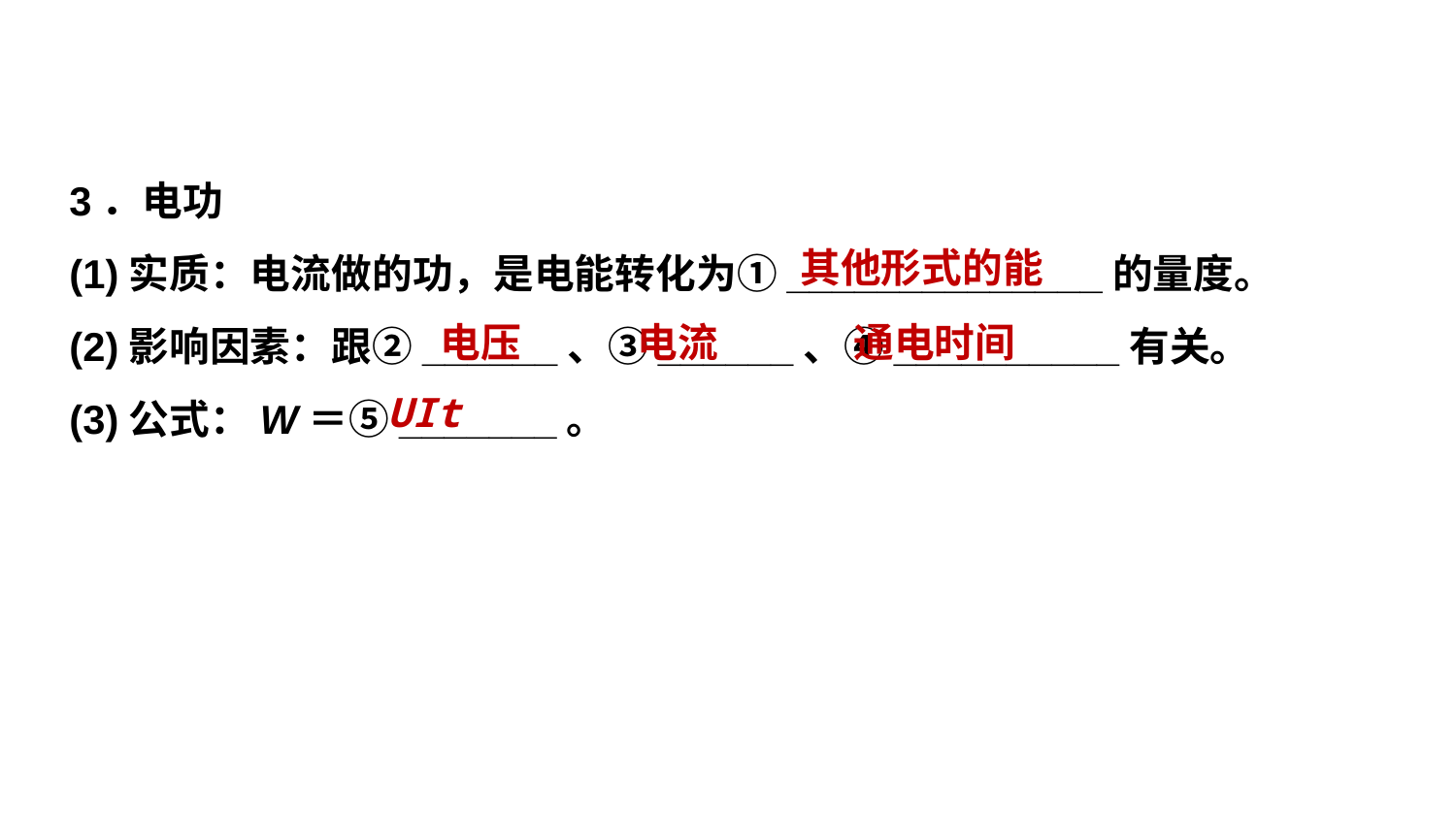

3．电功
(1)实质：电流做的功，是电能转化为①______________的量度。
(2)影响因素：跟②______、③______、④__________有关。
(3)公式：W＝⑤_______。
其他形式的能
通电时间
电压
电流
UIt